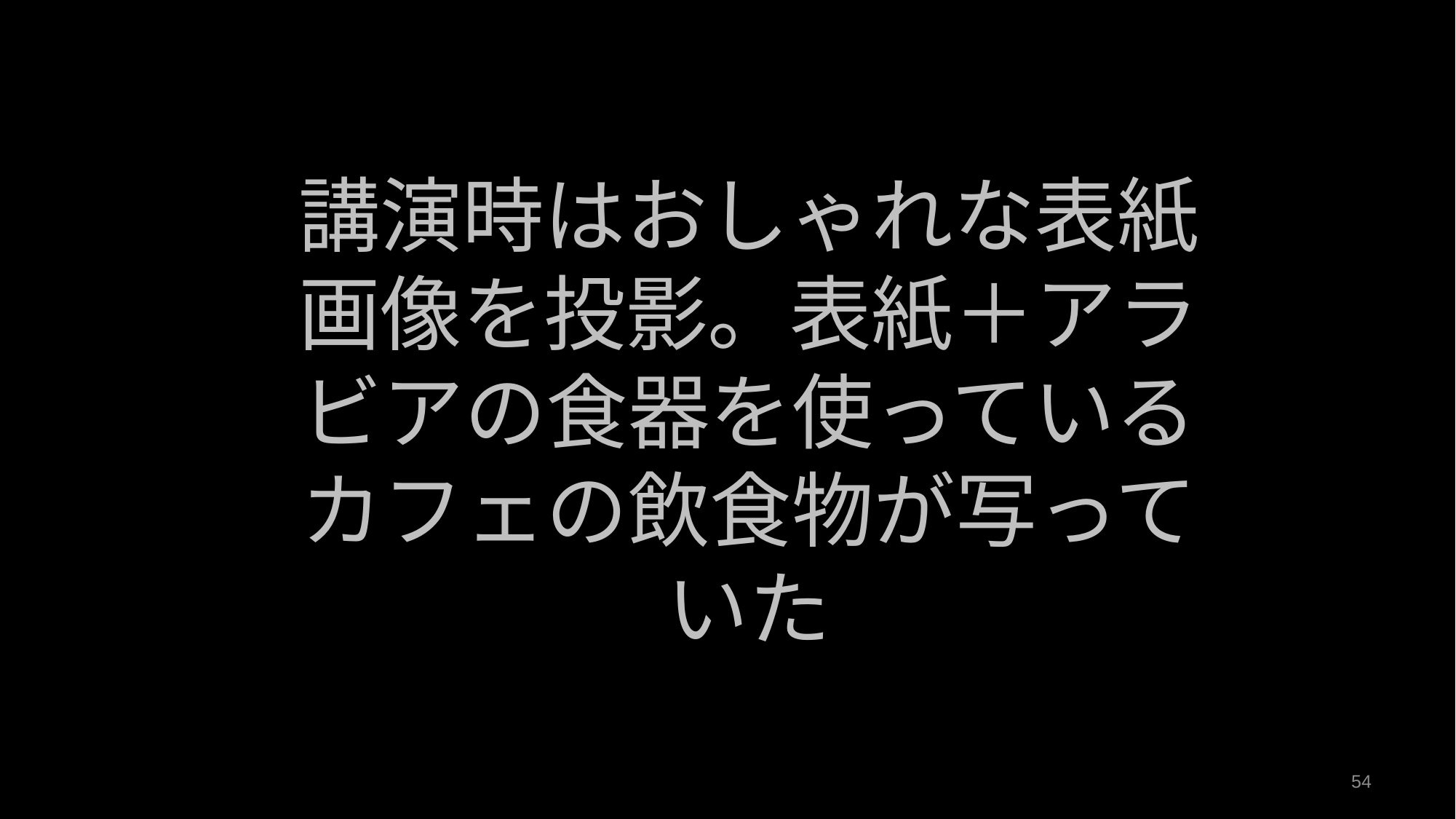

#
講演時はおしゃれな表紙画像を投影。表紙＋アラビアの食器を使っているカフェの飲食物が写っていた
54